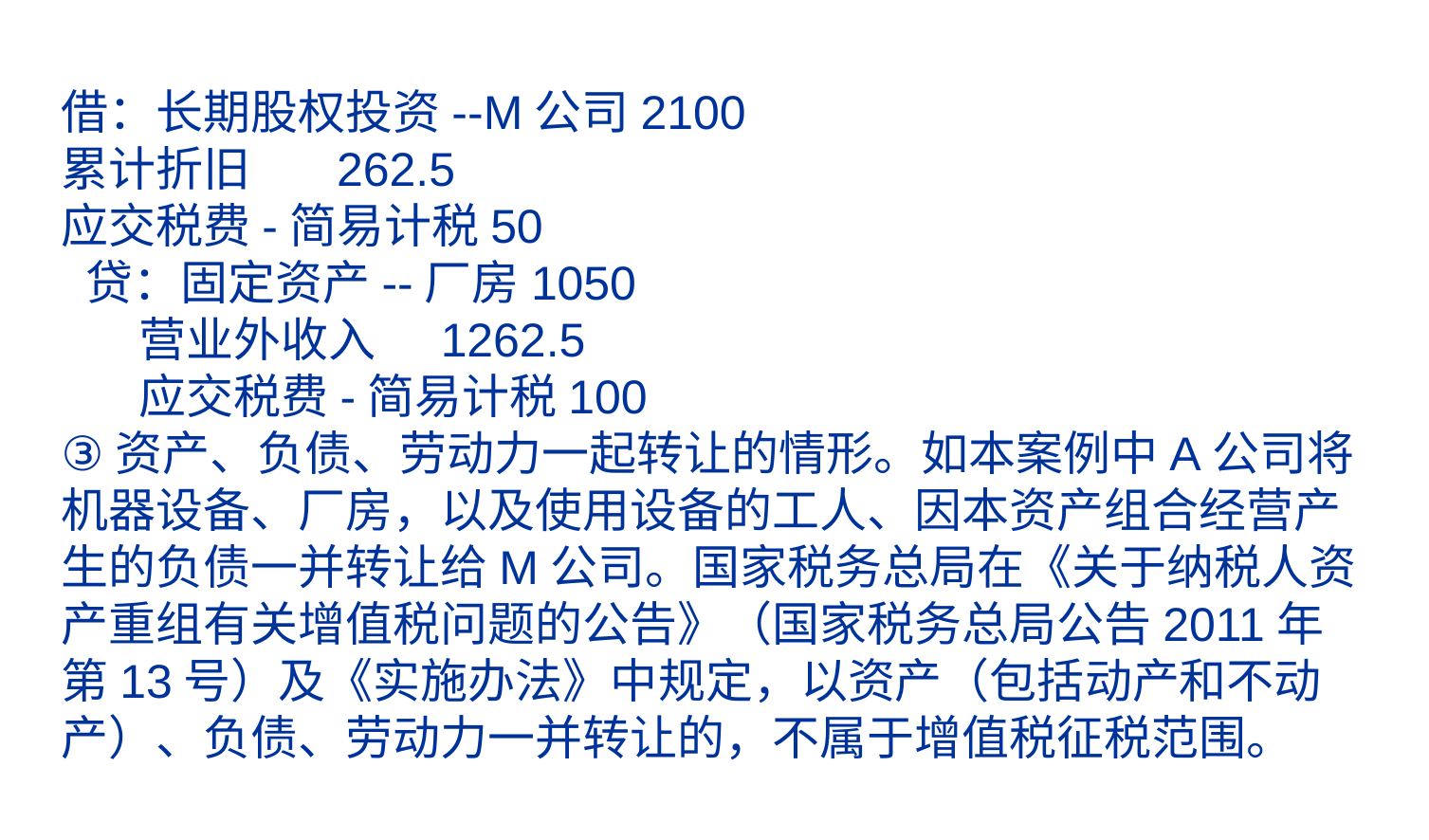

# 借：长期股权投资--M公司2100 累计折旧       262.5 应交税费-简易计税50 贷：固定资产--厂房1050 营业外收入     1262.5 应交税费-简易计税100 ③资产、负债、劳动力一起转让的情形。如本案例中A公司将机器设备、厂房，以及使用设备的工人、因本资产组合经营产生的负债一并转让给M公司。国家税务总局在《关于纳税人资产重组有关增值税问题的公告》（国家税务总局公告2011年第13号）及《实施办法》中规定，以资产（包括动产和不动产）、负债、劳动力一并转让的，不属于增值税征税范围。